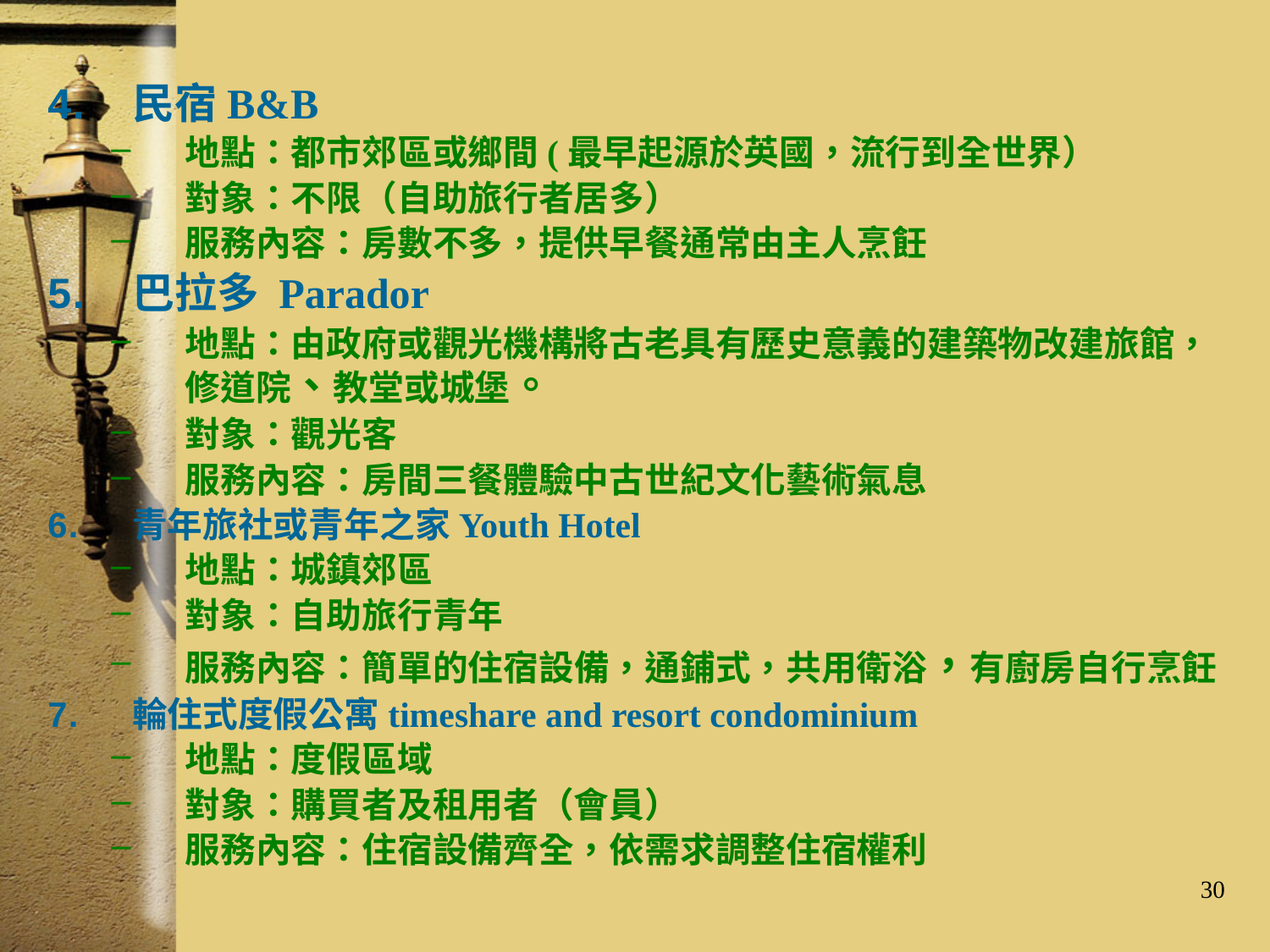

#
民宿B&B
地點：都市郊區或鄉間(最早起源於英國，流行到全世界）
對象：不限（自助旅行者居多）
服務內容：房數不多，提供早餐通常由主人烹飪
巴拉多 Parador
地點：由政府或觀光機構將古老具有歷史意義的建築物改建旅館，修道院、教堂或城堡。
對象：觀光客
服務內容：房間三餐體驗中古世紀文化藝術氣息
青年旅社或青年之家Youth Hotel
地點：城鎮郊區
對象：自助旅行青年
服務內容：簡單的住宿設備，通鋪式，共用衛浴，有廚房自行烹飪
輪住式度假公寓timeshare and resort condominium
地點：度假區域
對象：購買者及租用者（會員）
服務內容：住宿設備齊全，依需求調整住宿權利
30